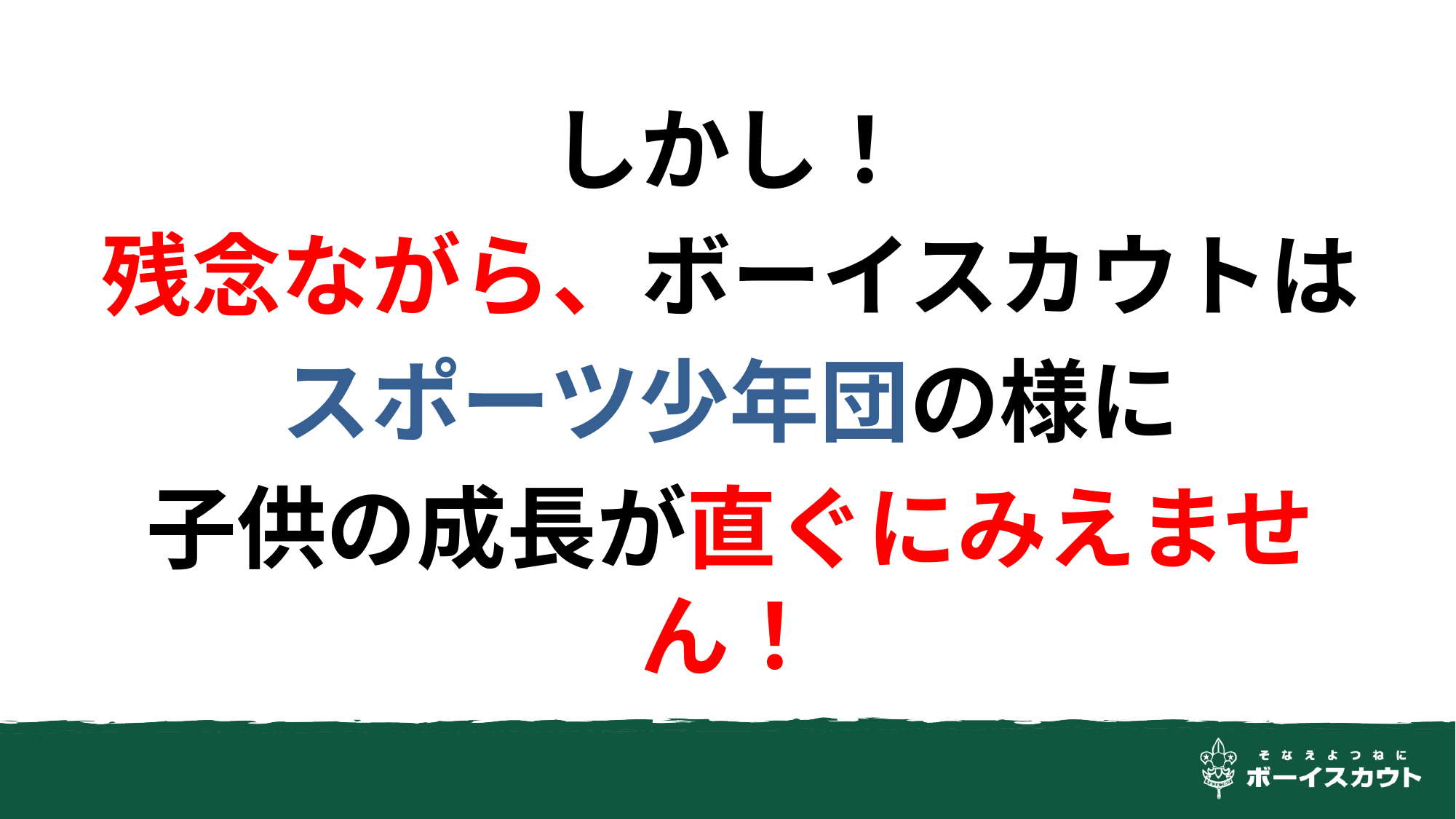

しかし！
残念ながら、ボーイスカウトは
スポーツ少年団の様に
子供の成長が直ぐにみえません！